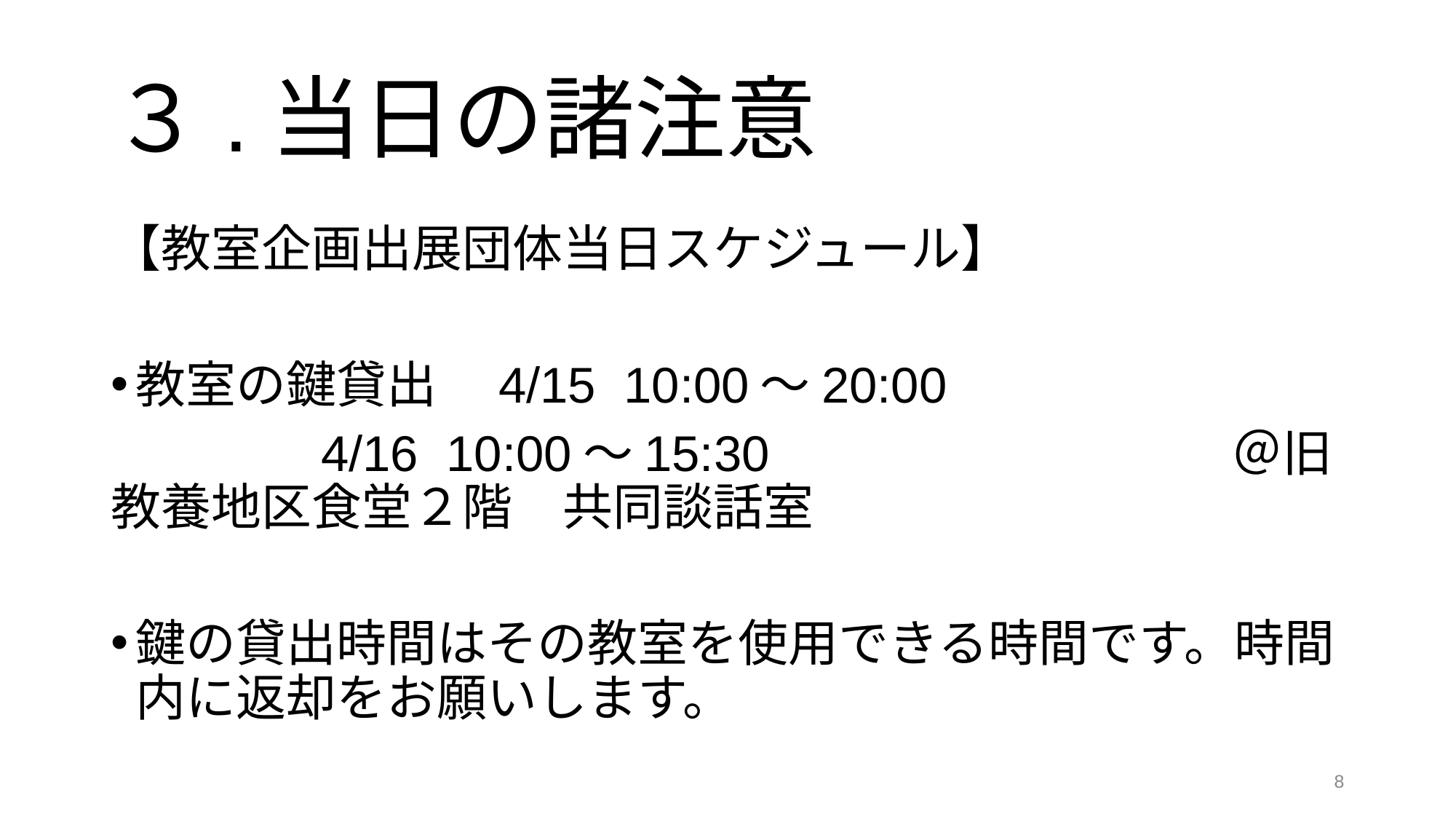

# ３.当日の諸注意
【教室企画出展団体当日スケジュール】

教室の鍵貸出　4/15  10:00～20:00
               4/16  10:00～15:30　　　　　　　　　＠旧教養地区食堂２階　共同談話室

鍵の貸出時間はその教室を使用できる時間です。時間内に返却をお願いします。

8